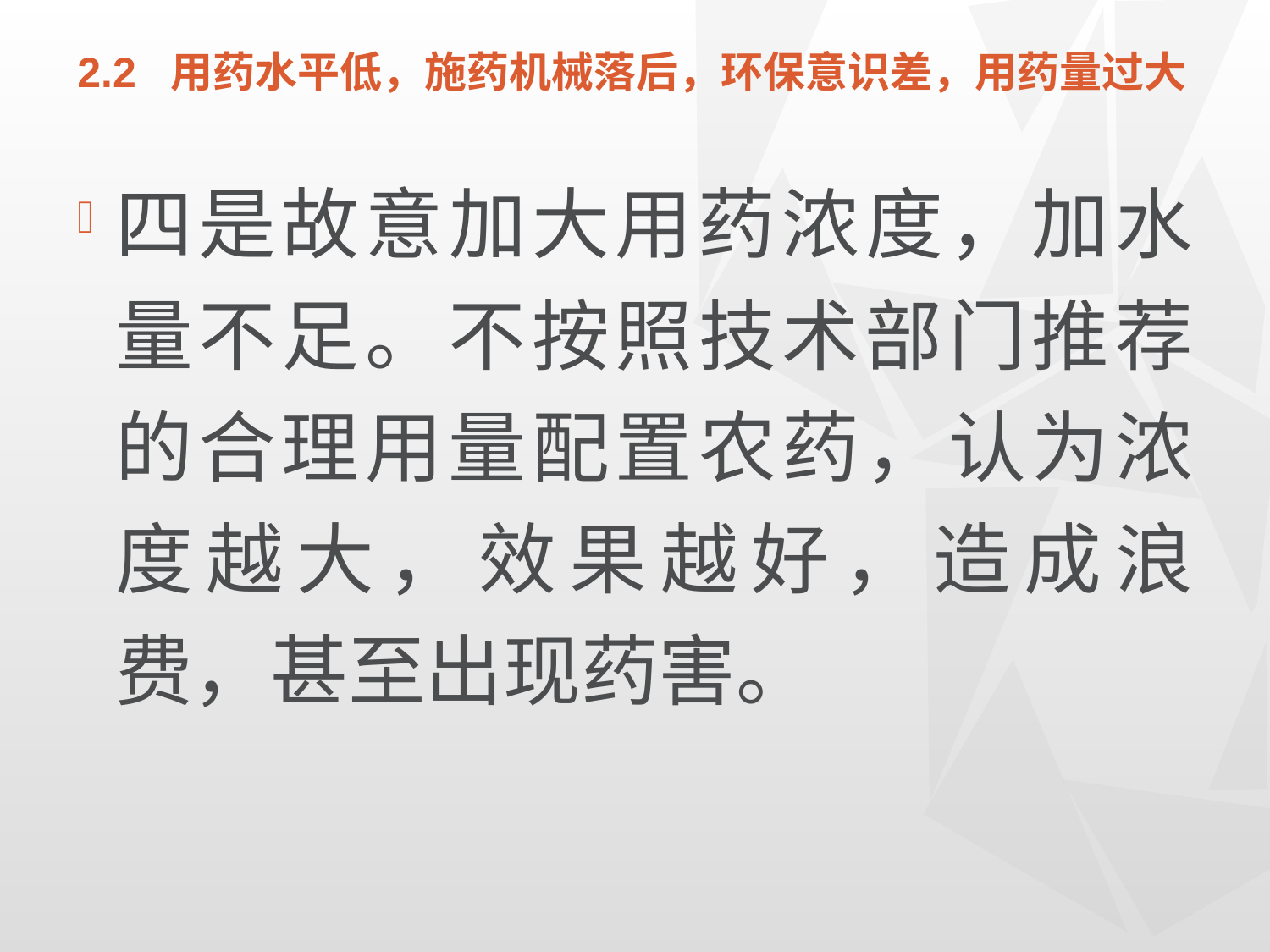

# 2.2  用药水平低，施药机械落后，环保意识差，用药量过大
四是故意加大用药浓度，加水量不足。不按照技术部门推荐的合理用量配置农药，认为浓度越大，效果越好，造成浪费，甚至出现药害。